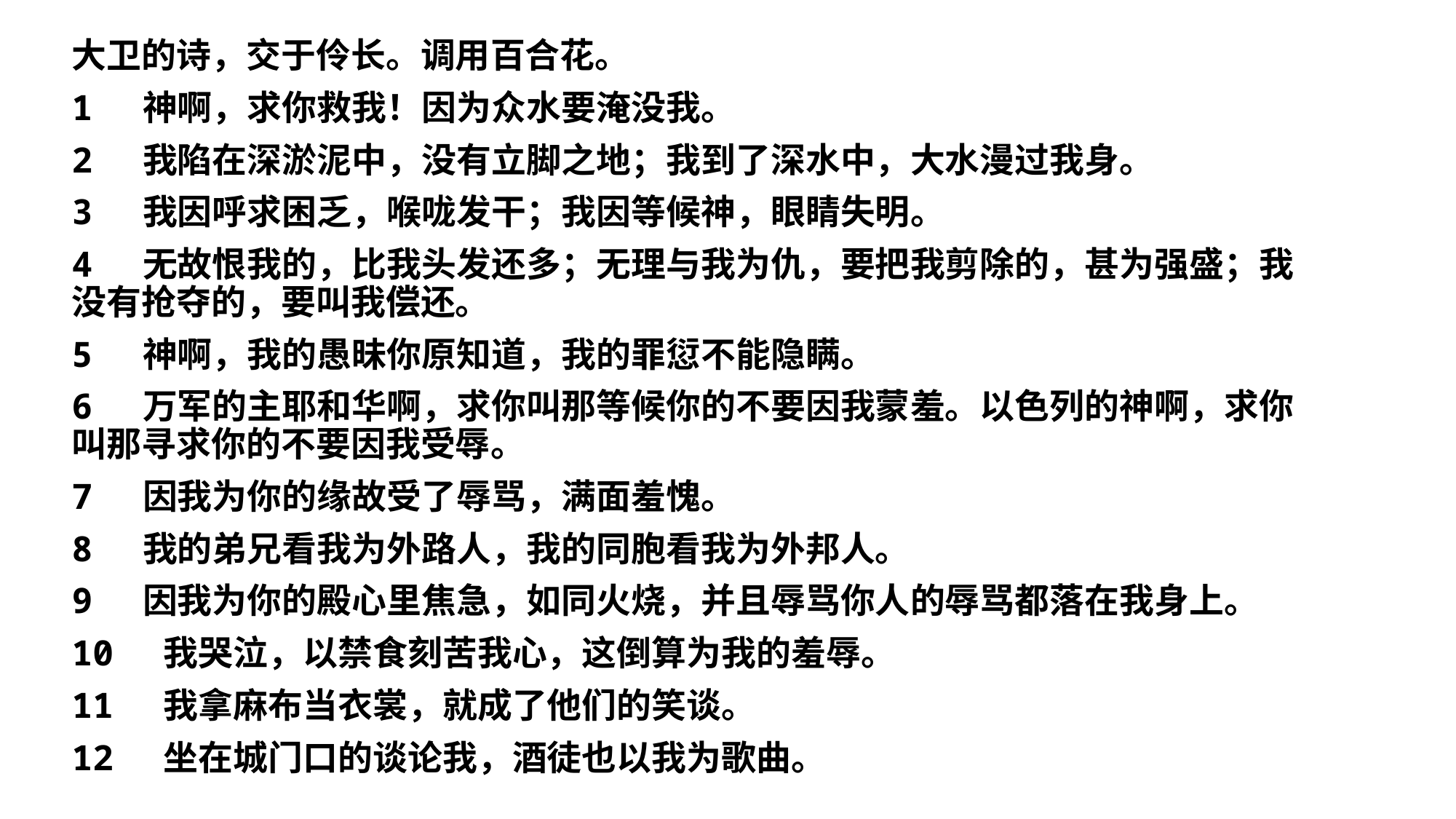

大卫的诗，交于伶长。调用百合花。
1  神啊，求你救我！因为众水要淹没我。
2  我陷在深淤泥中，没有立脚之地；我到了深水中，大水漫过我身。
3  我因呼求困乏，喉咙发干；我因等候神，眼睛失明。
4  无故恨我的，比我头发还多；无理与我为仇，要把我剪除的，甚为强盛；我没有抢夺的，要叫我偿还。
5  神啊，我的愚昧你原知道，我的罪愆不能隐瞒。
6  万军的主耶和华啊，求你叫那等候你的不要因我蒙羞。以色列的神啊，求你叫那寻求你的不要因我受辱。
7  因我为你的缘故受了辱骂，满面羞愧。
8  我的弟兄看我为外路人，我的同胞看我为外邦人。
9  因我为你的殿心里焦急，如同火烧，并且辱骂你人的辱骂都落在我身上。
10  我哭泣，以禁食刻苦我心，这倒算为我的羞辱。
11  我拿麻布当衣裳，就成了他们的笑谈。
12  坐在城门口的谈论我，酒徒也以我为歌曲。